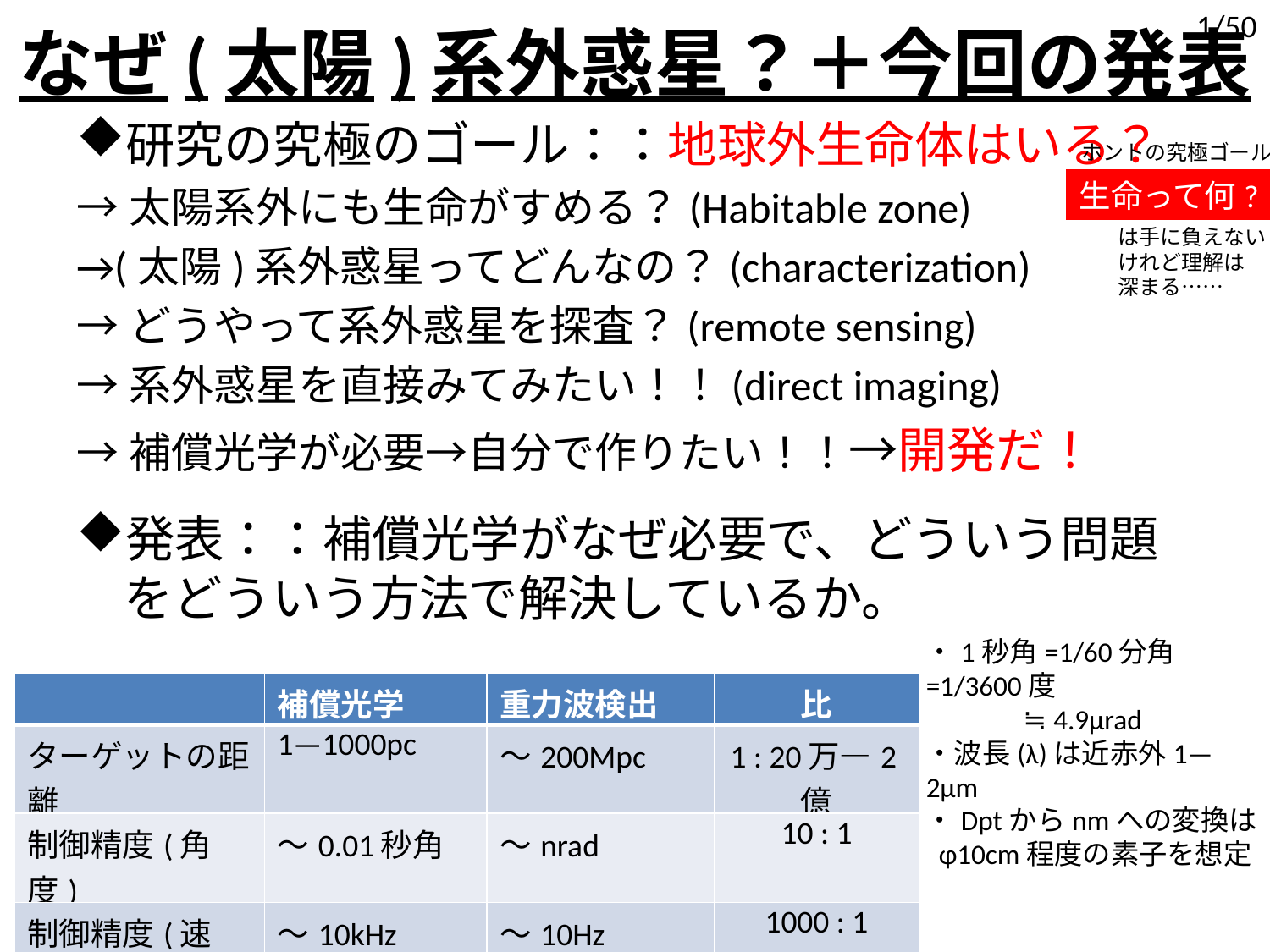

1/50
# なぜ(太陽)系外惑星？＋今回の発表
研究の究極のゴール：：地球外生命体はいる？
→太陽系外にも生命がすめる？(Habitable zone)
→(太陽)系外惑星ってどんなの？(characterization)
→どうやって系外惑星を探査？(remote sensing)
→系外惑星を直接みてみたい！！(direct imaging)
→補償光学が必要→自分で作りたい！！→開発だ！

発表：：補償光学がなぜ必要で、どういう問題をどういう方法で解決しているか。
ホントの究極ゴール
生命って何?
は手に負えない
けれど理解は
深まる……
・1秒角=1/60分角=1/3600度
　　　  ≒4.9μrad
・波長(λ)は近赤外1—2μm
・Dptからnmへの変換は
  φ10cm程度の素子を想定

|  | 補償光学 | 重力波検出 | 比 |
| --- | --- | --- | --- |
| ターゲットの距離 | 1—1000pc | 〜200Mpc | 1 : 20万—2億 |
| 制御精度(角度) | 〜0.01秒角 | 〜nrad | 10 : 1 |
| 制御精度(速度) | 〜10kHz | 〜10Hz | 1000 : 1 |
| 制御精度(波面) | 〜λ/20〜50nm | 〜μDpt〜10nm | 5:1 |